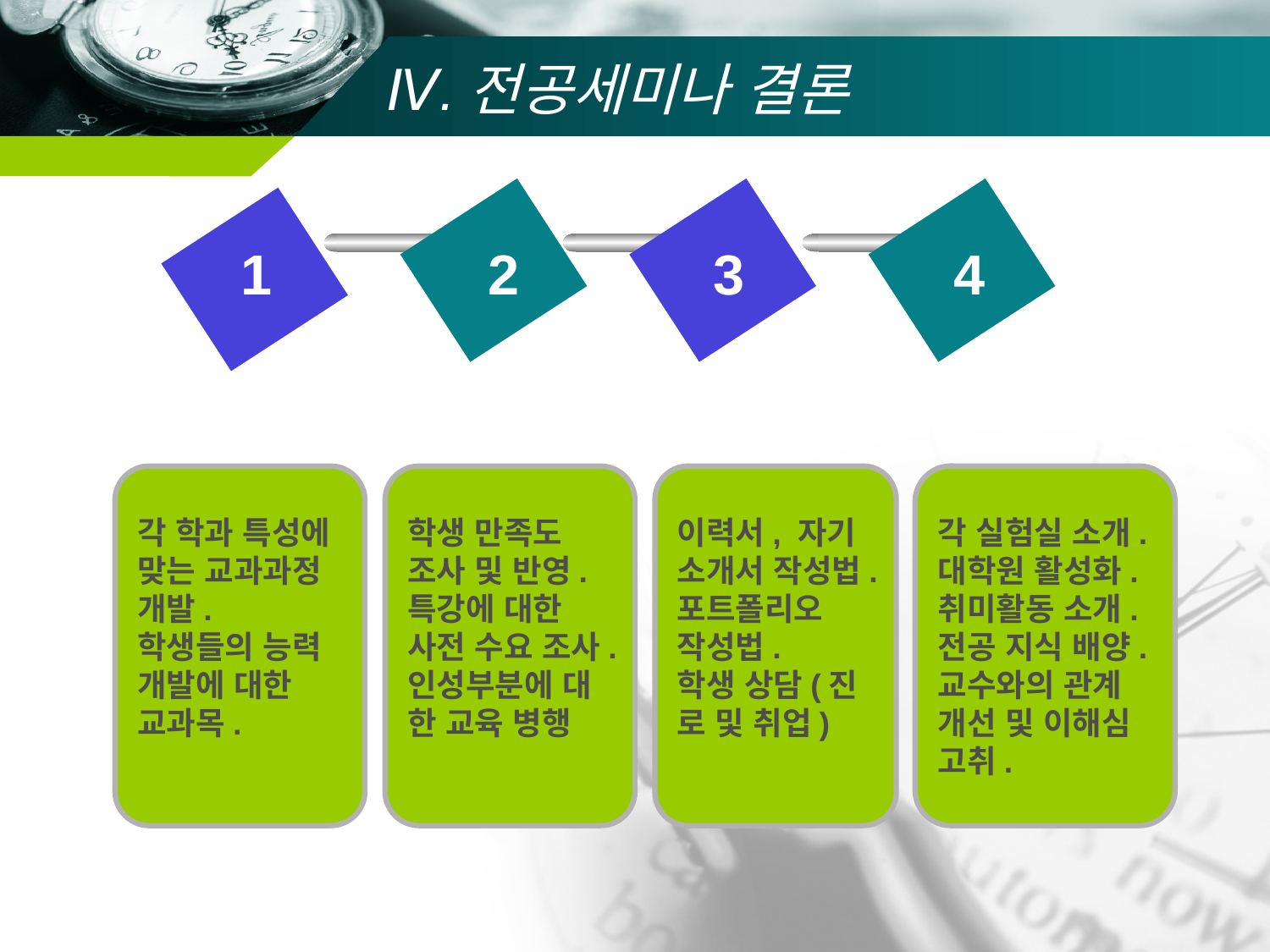

# Ⅳ.전공세미나 결론

 1
 2
 3
 4
각 학과 특성에
맞는 교과과정
개발.
학생들의 능력
개발에 대한
교과목.

학생 만족도
조사 및 반영.
특강에 대한
사전 수요 조사.
인성부분에 대
한 교육 병행

이력서, 자기
소개서 작성법.
포트폴리오
작성법.
학생 상담(진
로 및 취업)

각 실험실 소개.
대학원 활성화.
취미활동 소개.
전공 지식 배양.
교수와의 관계
개선 및 이해심
고취.